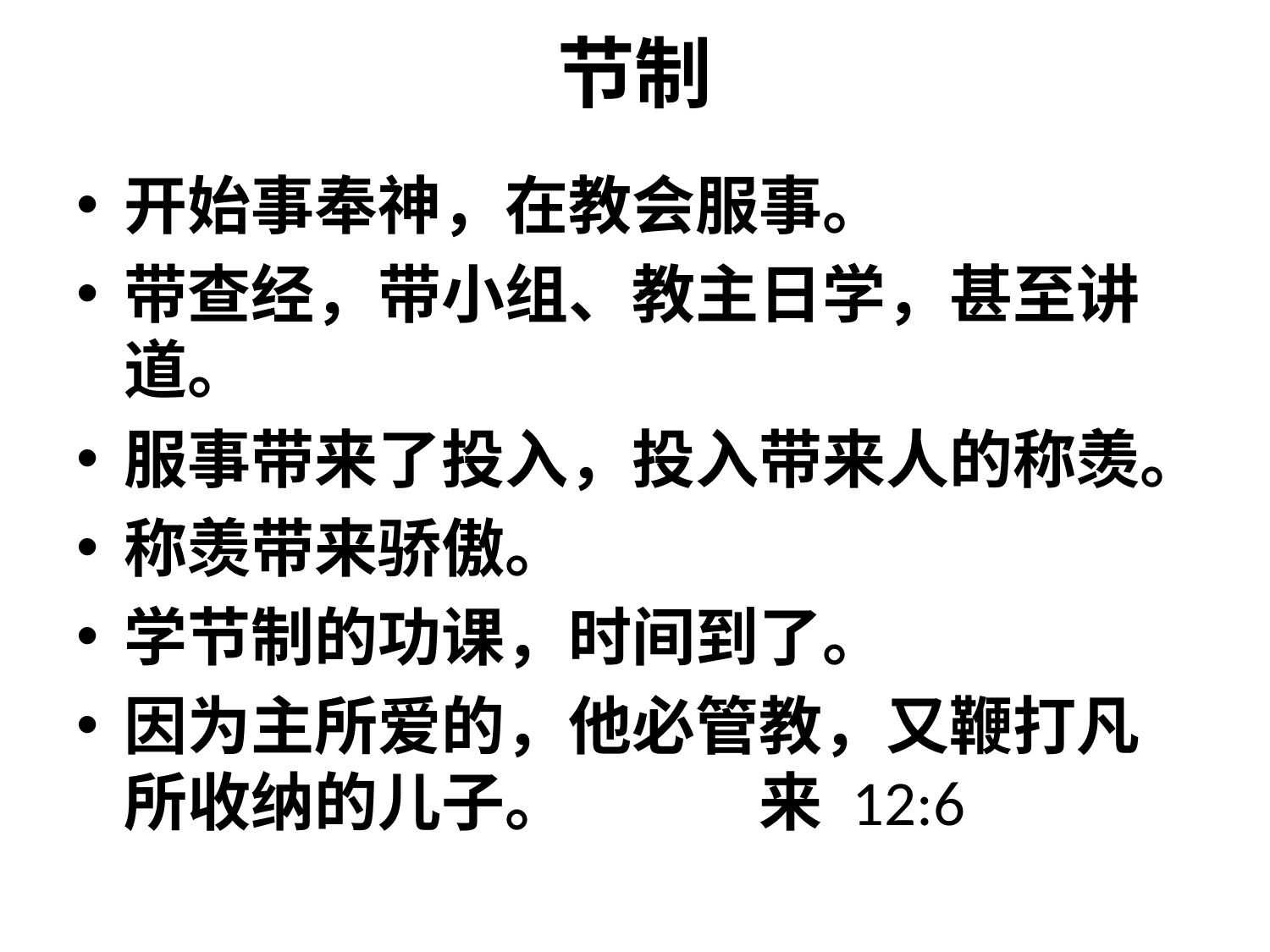

# 节制
开始事奉神，在教会服事。
带查经，带小组、教主日学，甚至讲道。
服事带来了投入，投入带来人的称羡。
称羡带来骄傲。
学节制的功课，时间到了。
因为主所爱的，他必管教，又鞭打凡所收纳的儿子。		来 12:6